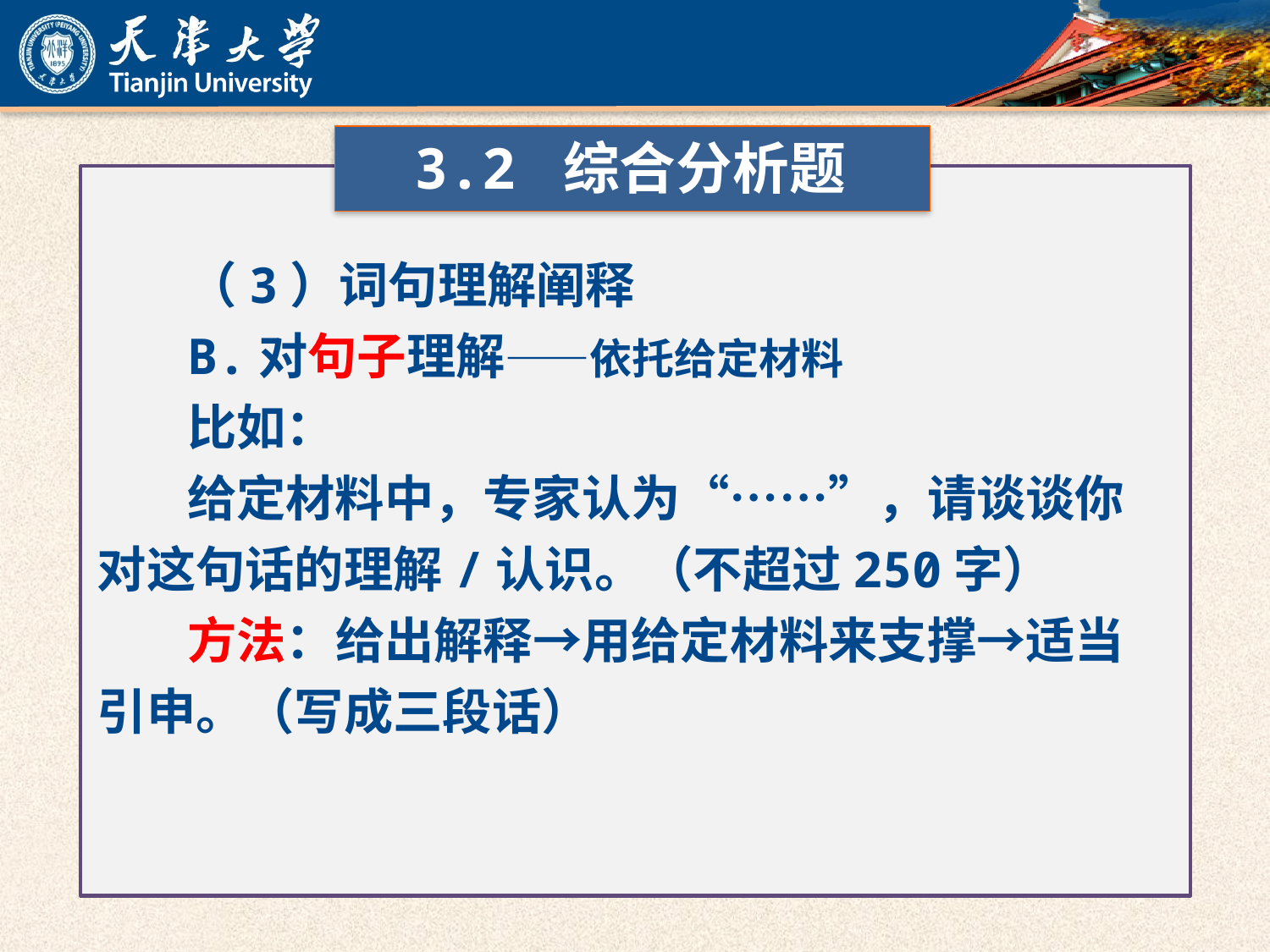

3.2 综合分析题

（3）词句理解阐释
B.对句子理解——依托给定材料
比如：
给定材料中，专家认为“……”，请谈谈你对这句话的理解/认识。（不超过250字）
方法：给出解释→用给定材料来支撑→适当引申。（写成三段话）